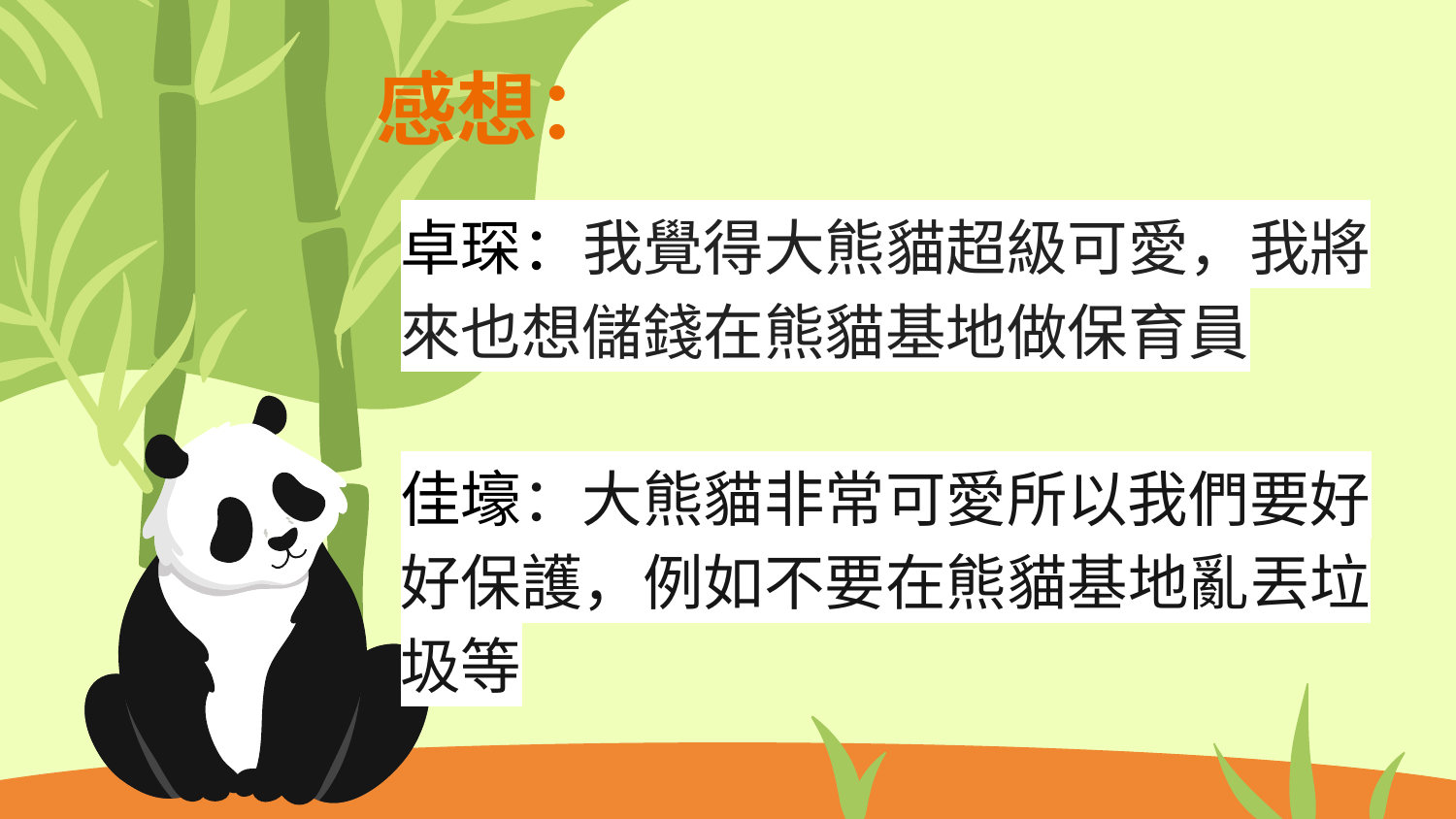

感想：
卓琛：我覺得大熊貓超級可愛，我將來也想儲錢在熊貓基地做保育員

佳壕：大熊貓非常可愛所以我們要好好保護，例如不要在熊貓基地亂丟垃圾等